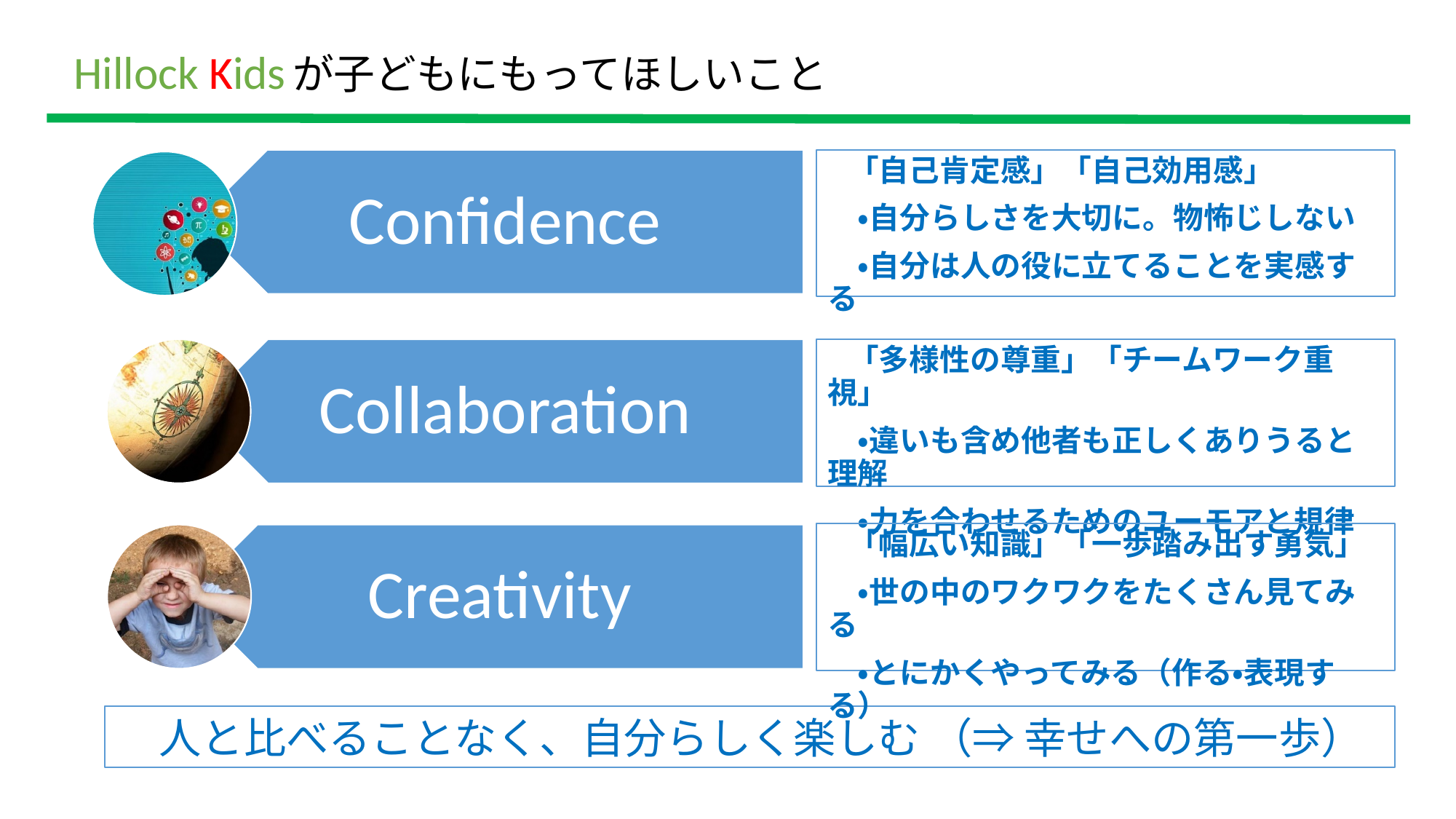

# Hillock Kidsが子どもにもってほしいこと
  「自己肯定感」「自己効用感」
　・自分らしさを大切に。物怖じしない
　・自分は人の役に立てることを実感する
Confidence
Collaboration
Creativity
  「多様性の尊重」「チームワーク重視」
　・違いも含め他者も正しくありうると理解
　・力を合わせるためのユーモアと規律
  「幅広い知識」「一歩踏み出す勇気」
　・世の中のワクワクをたくさん見てみる
　・とにかくやってみる（作る・表現する）
 人と比べることなく、自分らしく楽しむ （⇒ 幸せへの第一歩）